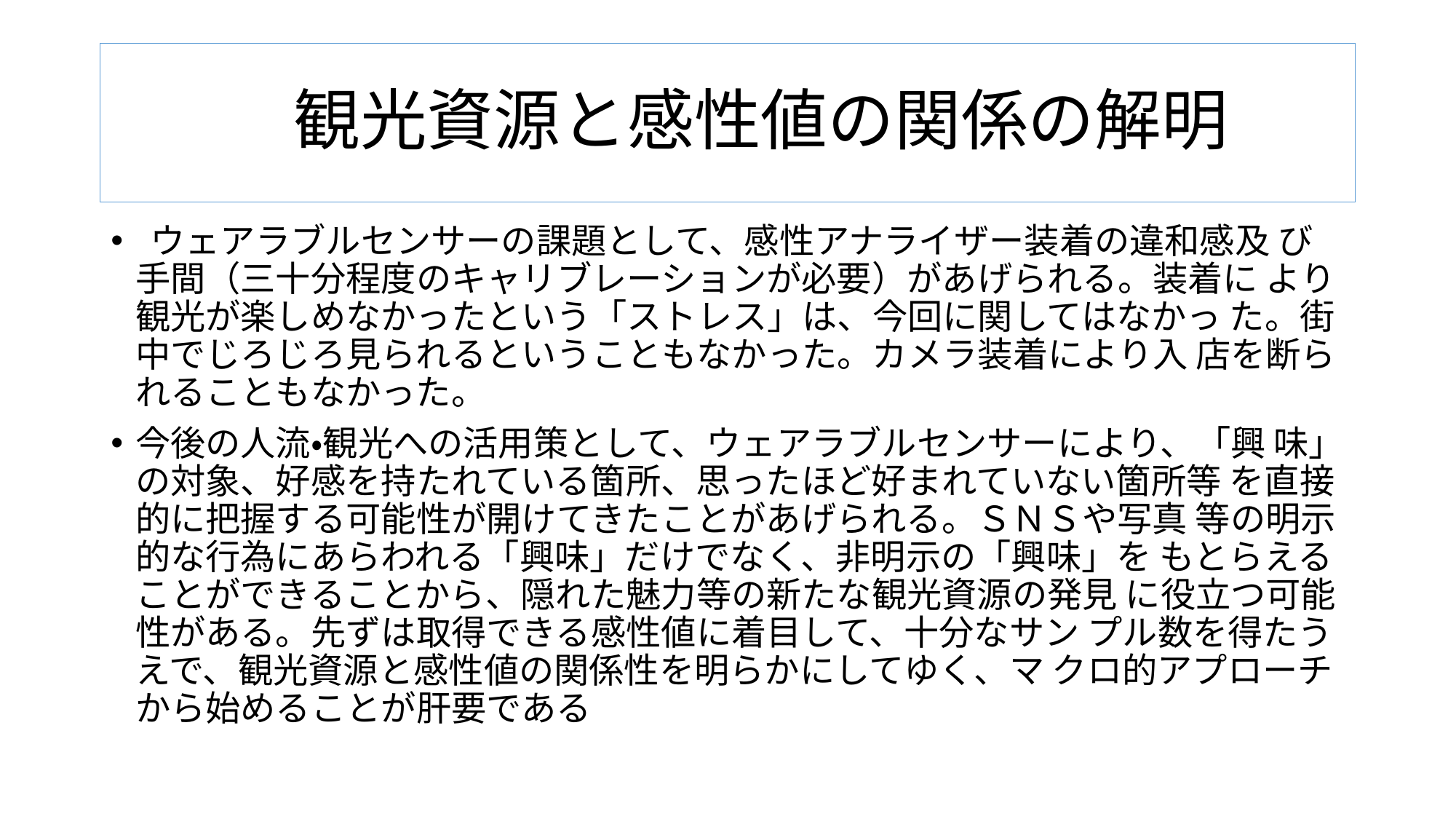

# 観光資源と感性値の関係の解明
 ウェアラブルセンサーの課題として、感性アナライザー装着の違和感及 び手間（三十分程度のキャリブレーションが必要）があげられる。装着に より観光が楽しめなかったという「ストレス」は、今回に関してはなかっ た。街中でじろじろ見られるということもなかった。カメラ装着により入 店を断られることもなかった。
今後の人流・観光への活用策として、ウェアラブルセンサーにより、「興 味」の対象、好感を持たれている箇所、思ったほど好まれていない箇所等 を直接的に把握する可能性が開けてきたことがあげられる。ＳＮＳや写真 等の明示的な行為にあらわれる「興味」だけでなく、非明示の「興味」を もとらえることができることから、隠れた魅力等の新たな観光資源の発見 に役立つ可能性がある。先ずは取得できる感性値に着目して、十分なサン プル数を得たうえで、観光資源と感性値の関係性を明らかにしてゆく、マ クロ的アプローチから始めることが肝要である